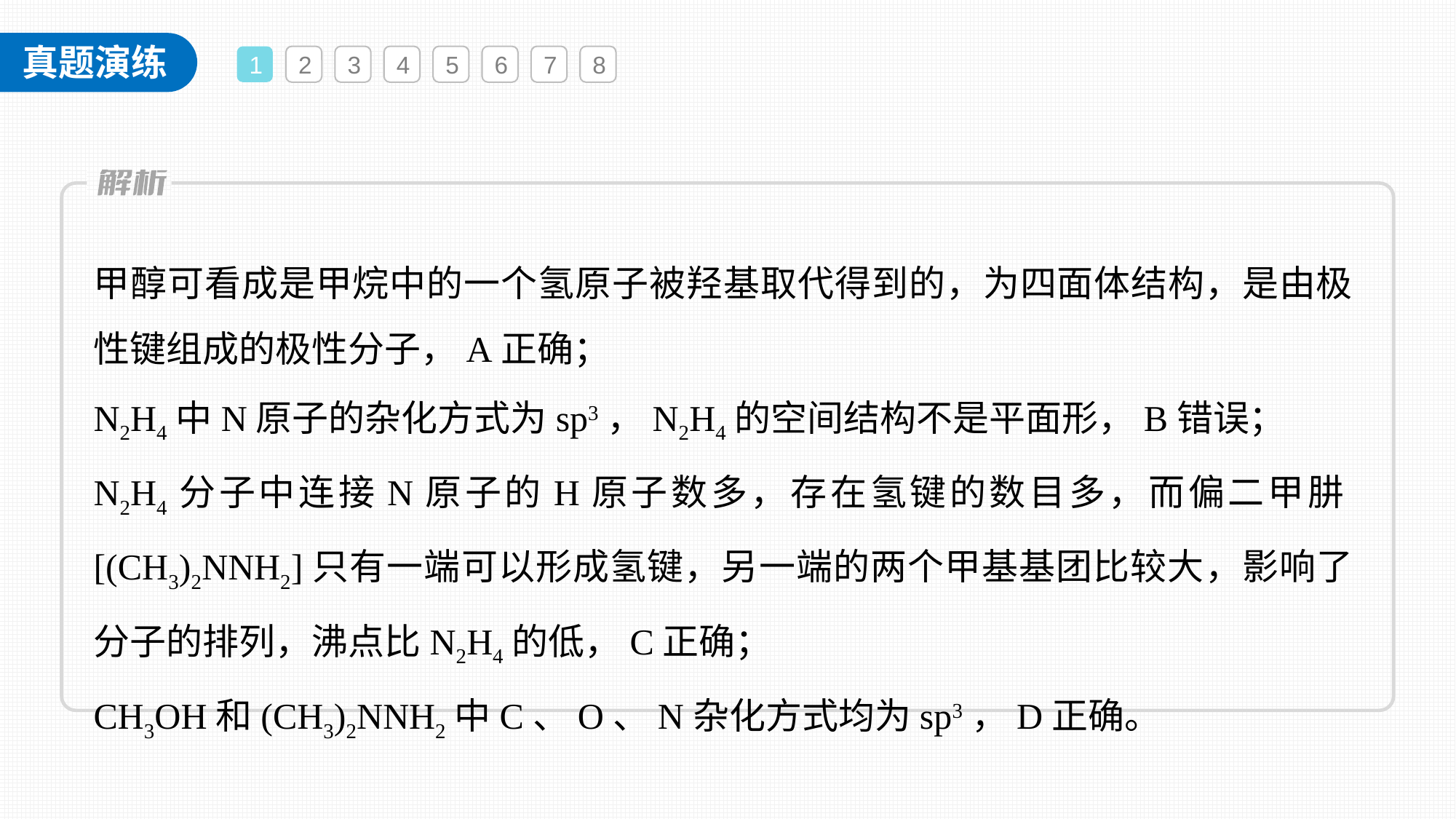

1
2
3
4
5
6
7
8

甲醇可看成是甲烷中的一个氢原子被羟基取代得到的，为四面体结构，是由极性键组成的极性分子，A正确；
N2H4中N原子的杂化方式为sp3，N2H4的空间结构不是平面形，B错误；
N2H4分子中连接N原子的H原子数多，存在氢键的数目多，而偏二甲肼[(CH3)2NNH2]只有一端可以形成氢键，另一端的两个甲基基团比较大，影响了分子的排列，沸点比N2H4的低，C正确；
CH3OH和(CH3)2NNH2中C、O、N杂化方式均为sp3，D正确。